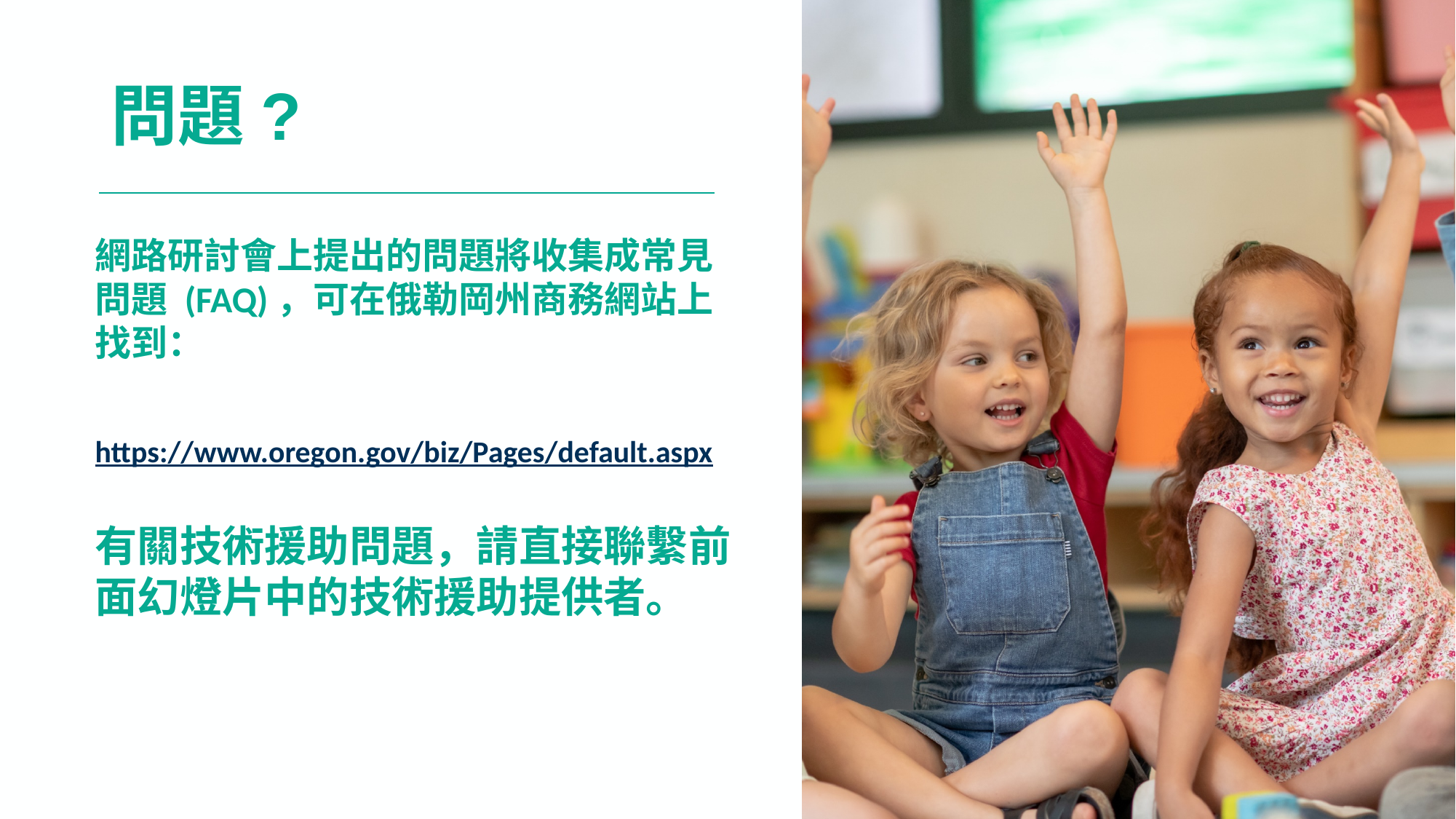

# 問題?
網路研討會上提出的問題將收集成常見問題 (FAQ)，可在俄勒岡州商務網站上找到：

https://www.oregon.gov/biz/Pages/default.aspx

有關技術援助問題，請直接聯繫前面幻燈片中的技術援助提供者。